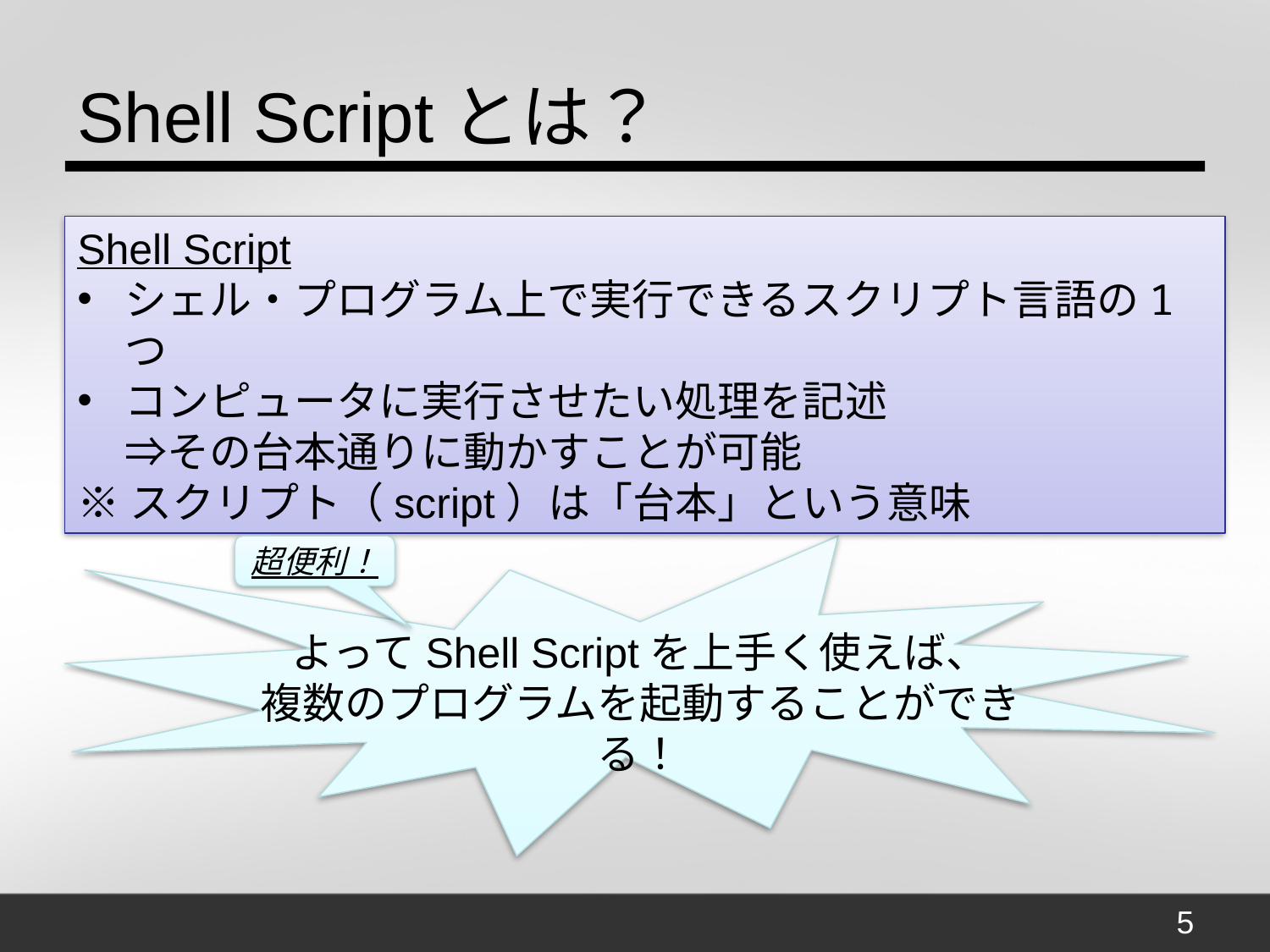

Shell Scriptとは？
Shell Script
シェル・プログラム上で実行できるスクリプト言語の1つ
コンピュータに実行させたい処理を記述
⇒その台本通りに動かすことが可能
※スクリプト（script）は「台本」という意味

超便利！
よってShell Scriptを上手く使えば、
複数のプログラムを起動することができる！
5